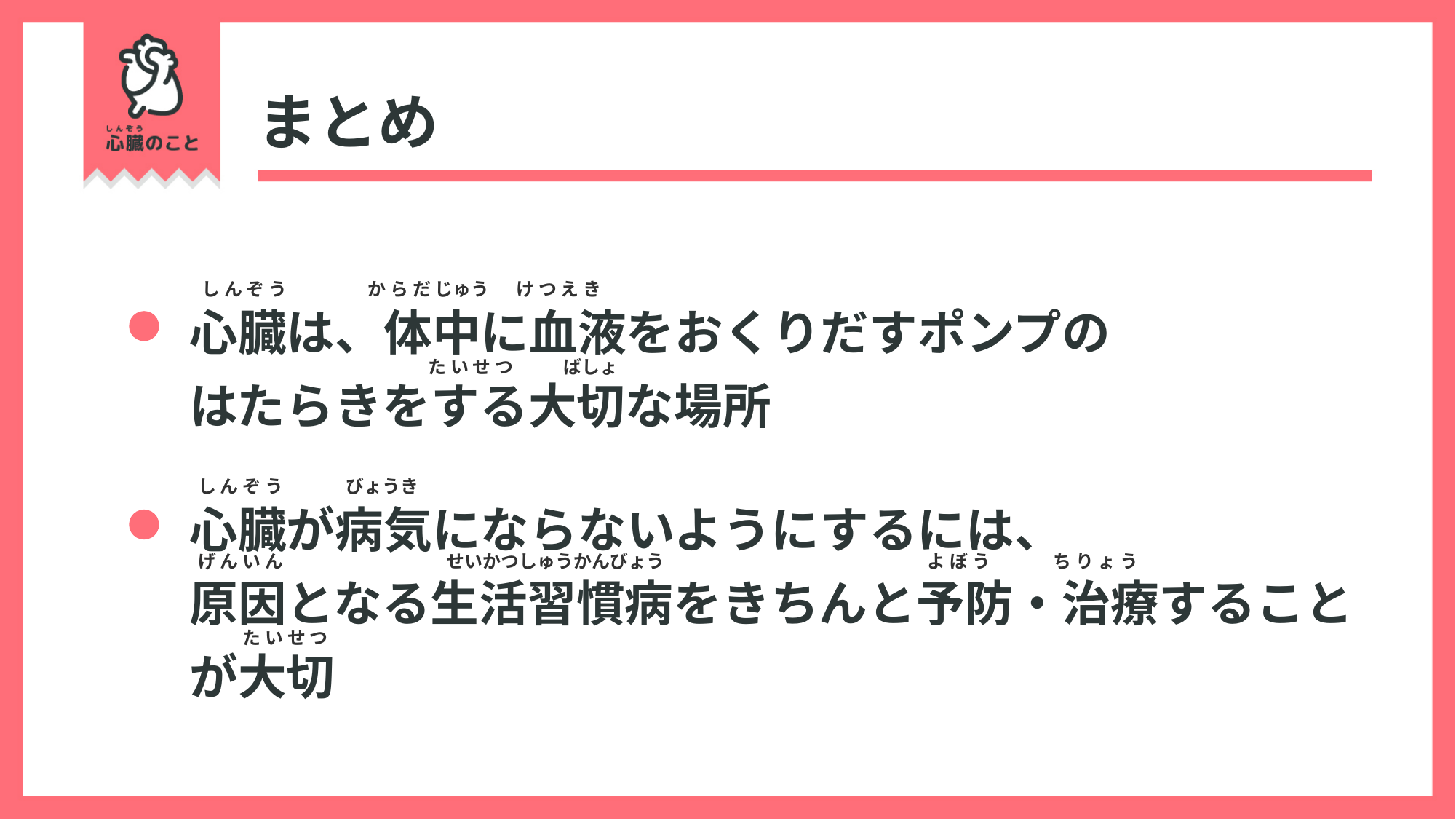

まとめ
 し ん ぞ う　　　　  か ら だ じゅう　  け つ え き
心臓は、体中に血液をおくりだすポンプの
はたらきをする大切な場所

                                                        た い せ つ            ばしょ
 し ん ぞ う　　　  びょうき
心臓が病気にならないようにするには、
原因となる生活習慣病をきちんと予防・治療すること
が大切

 げ ん い ん　　　　　　　　　せいかつしゅうかんびょう　　　　　　　　　　　　　　  よ ぼ う　　　  ち り ょ う

た い せ つ